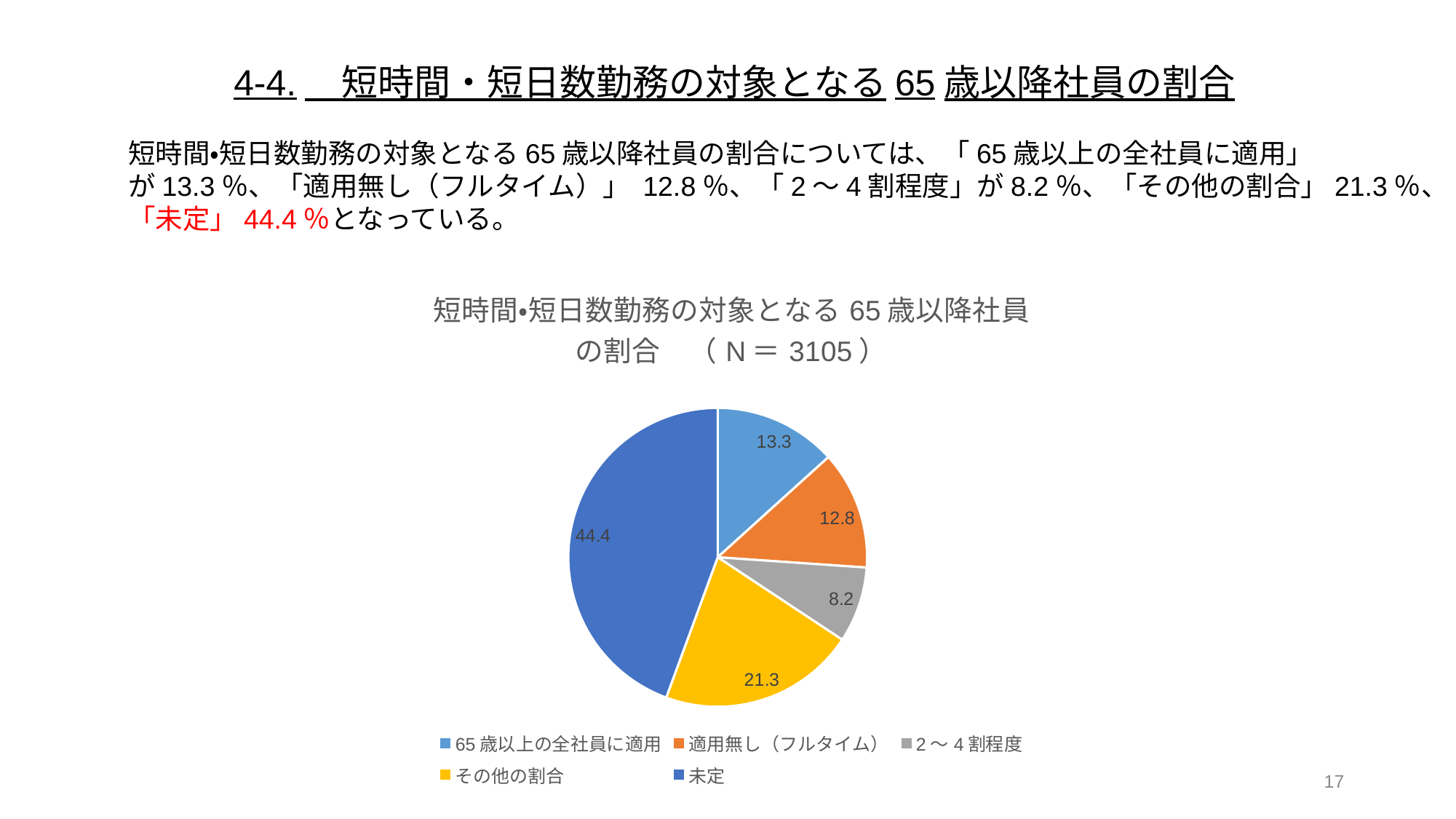

4-4.　短時間・短日数勤務の対象となる65歳以降社員の割合
短時間・短日数勤務の対象となる65歳以降社員の割合については、「65歳以上の全社員に適用」
が13.3％、「適用無し（フルタイム）」 12.8％、「2～4割程度」が8.2％、「その他の割合」21.3％、
「未定」44.4％となっている。

### Chart: 短時間・短日数勤務の対象となる65歳以降社員の割合　（N＝3105）

| Category | 60～64歳の人事制度　（N＝3105） |
|---|---|
| 65歳以上の全社員に適用 | 13.3 |
| 適用無し（フルタイム） | 12.8 |
| 2～4割程度 | 8.2 |
| その他の割合 | 21.3 |
| 未定 | 44.4 |
17